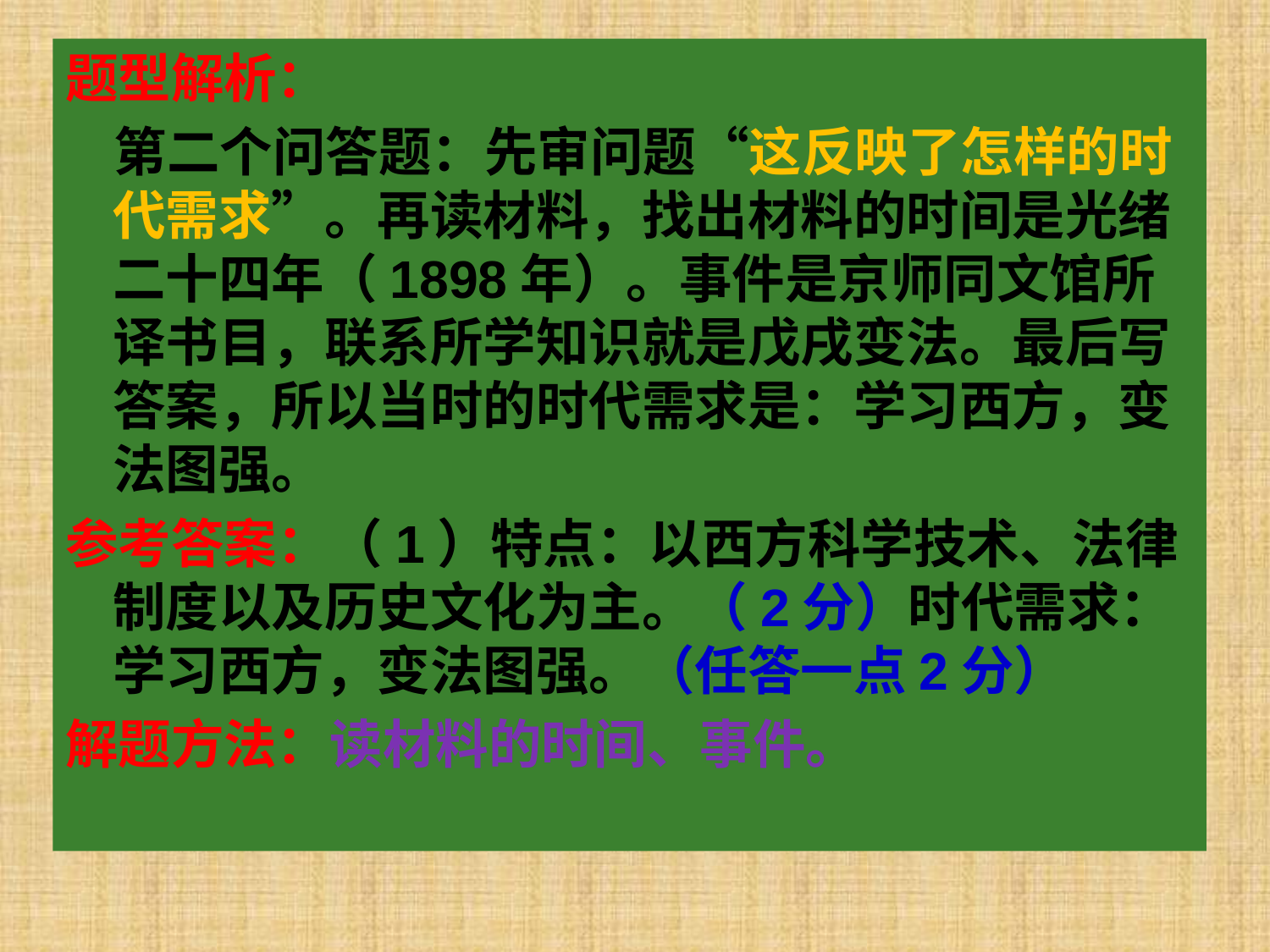

题型解析：
   第二个问答题：先审问题“这反映了怎样的时代需求”。再读材料，找出材料的时间是光绪二十四年（1898年）。事件是京师同文馆所译书目，联系所学知识就是戊戌变法。最后写答案，所以当时的时代需求是：学习西方，变法图强。
参考答案：（1）特点：以西方科学技术、法律制度以及历史文化为主。（2分）时代需求：学习西方，变法图强。（任答一点2分）
解题方法：读材料的时间、事件。
#